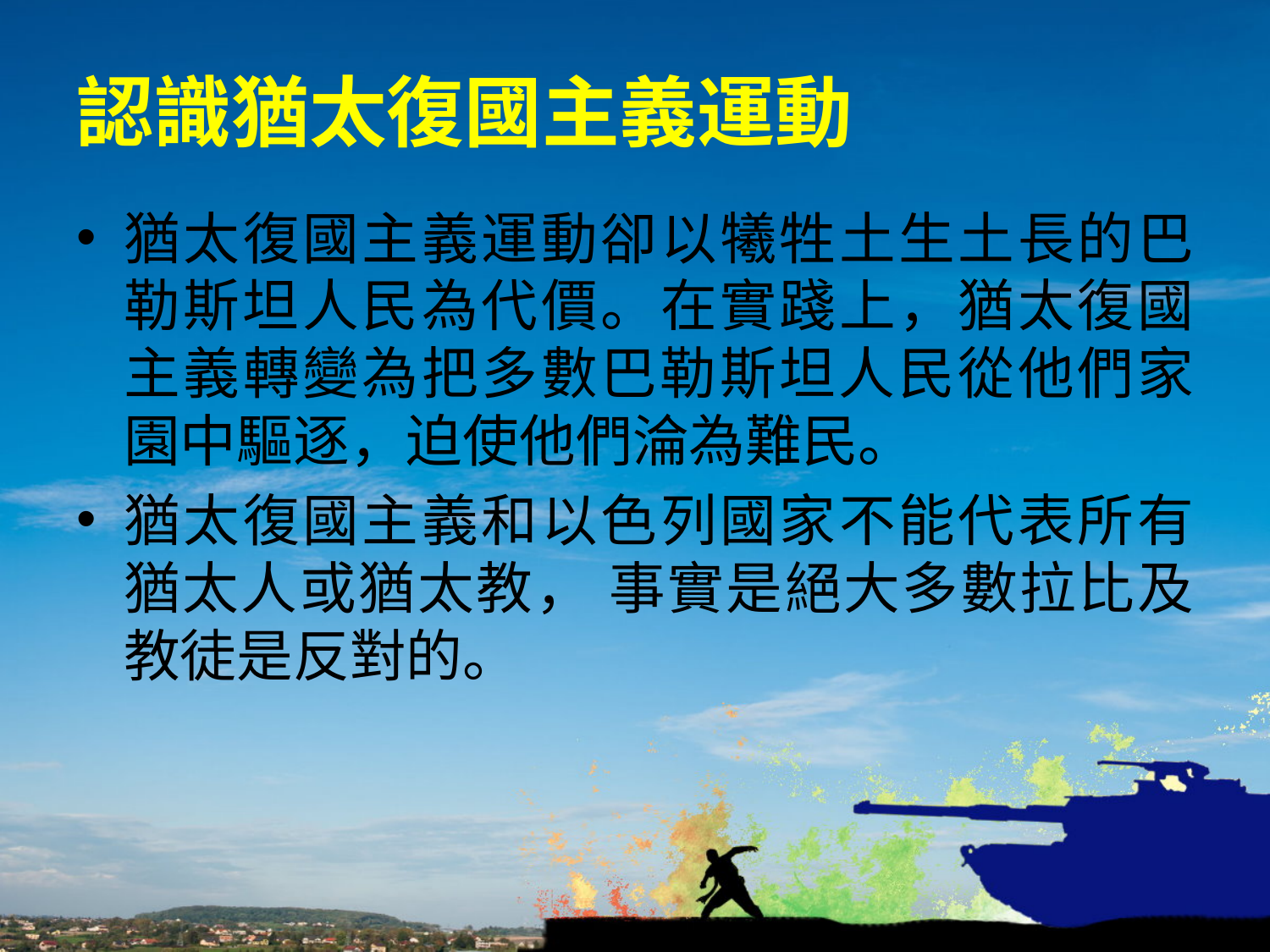

# 認識猶太復國主義運動
猶太復國主義運動卻以犧牲土生土長的巴勒斯坦人民為代價。在實踐上，猶太復國主義轉變為把多數巴勒斯坦人民從他們家園中驅逐，迫使他們淪為難民。
猶太復國主義和以色列國家不能代表所有猶太人或猶太教， 事實是絕大多數拉比及教徒是反對的。